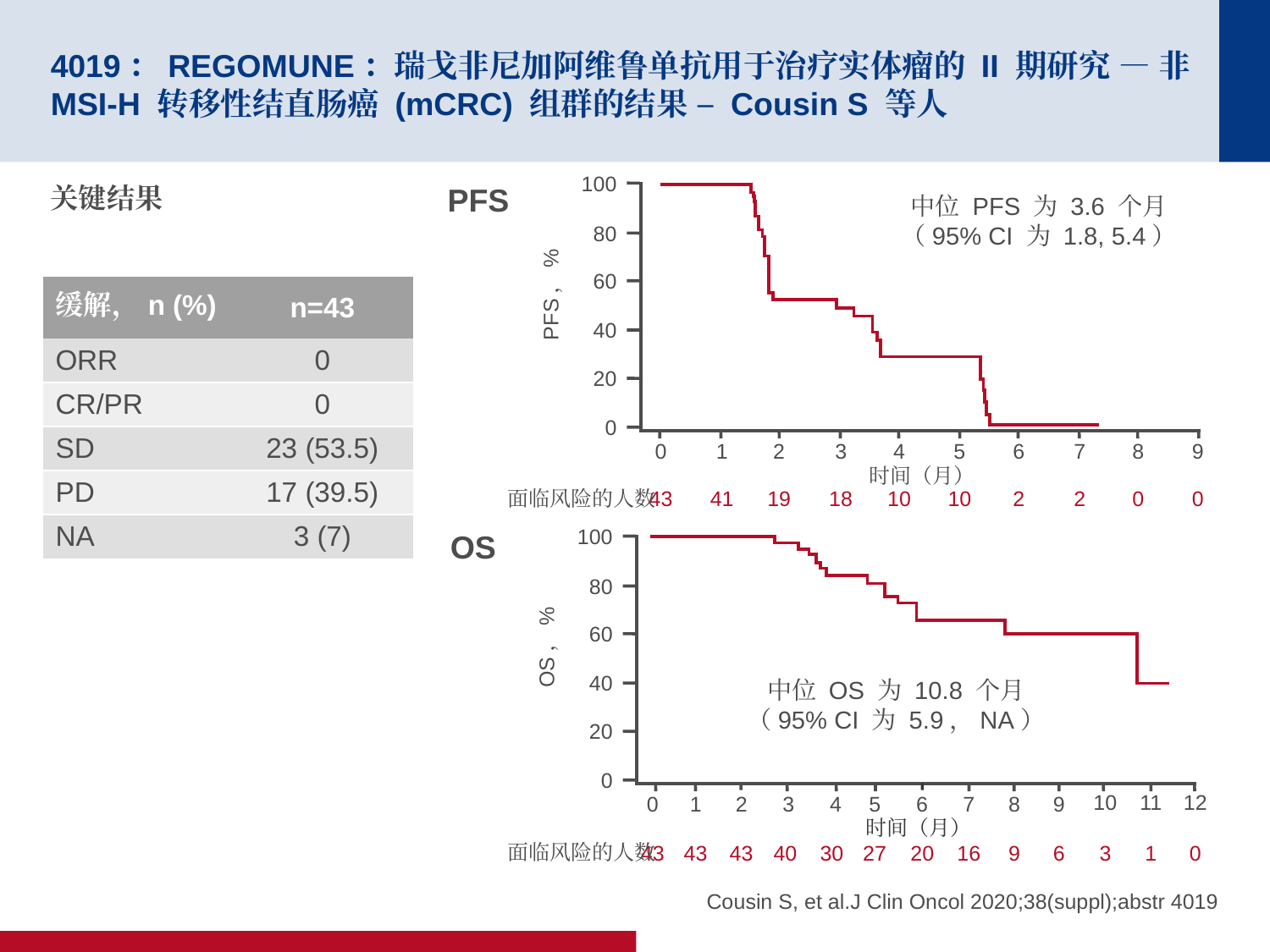

# 4019：REGOMUNE：瑞戈非尼加阿维鲁单抗用于治疗实体瘤的 II 期研究 — 非 MSI-H 转移性结直肠癌 (mCRC) 组群的结果 – Cousin S 等人
100

80

60

40

20

0

PFS，%

3
4
5
6
7
8
9
2
0
1
时间（月）
43
41
19
18
10
10
2
2
0
0
关键结果

PFS

中位 PFS 为 3.6 个月
（95% CI 为 1.8, 5.4）
| 缓解，n (%) | n=43 |
| --- | --- |
| ORR | 0 |
| CR/PR | 0 |
| SD | 23 (53.5) |
| PD | 17 (39.5) |
| NA | 3 (7) |
面临风险的人数
100

80

60

40

20

0

OS，%

10
11
12
3
4
5
6
7
8
9
2
0
1

时间（月）
43
43
43
40
30
27
20
16
9
6
3
1
0
OS

中位 OS 为 10.8 个月
（95% CI 为 5.9，NA）
面临风险的人数
Cousin S, et al.J Clin Oncol 2020;38(suppl);abstr 4019